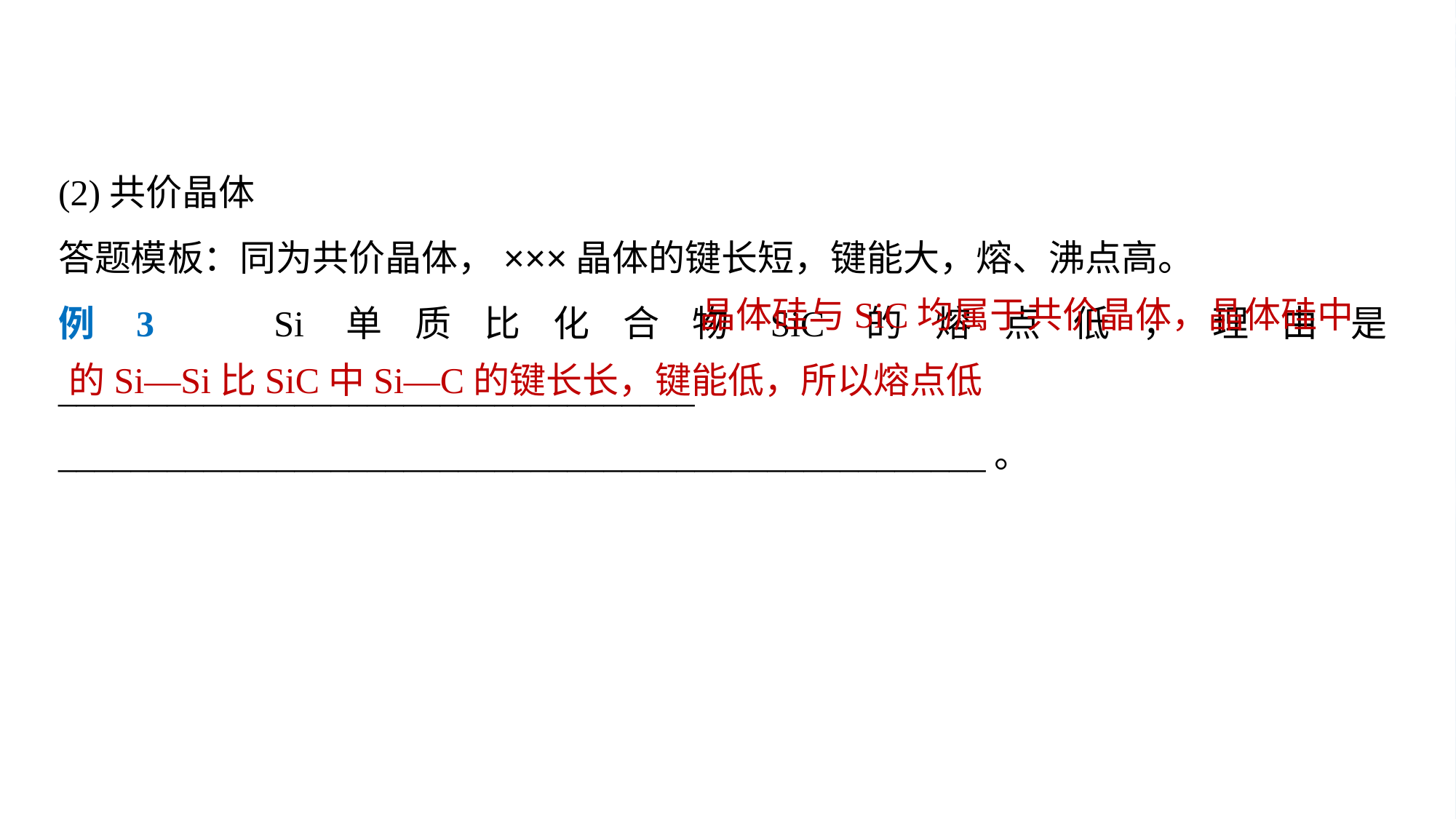

(2)共价晶体
答题模板：同为共价晶体，×××晶体的键长短，键能大，熔、沸点高。
例3　Si单质比化合物SiC的熔点低，理由是___________________________________
___________________________________________________。
                                                                            晶体硅与SiC均属于共价晶体，晶体硅中的Si—Si比SiC中Si—C的键长长，键能低，所以熔点低